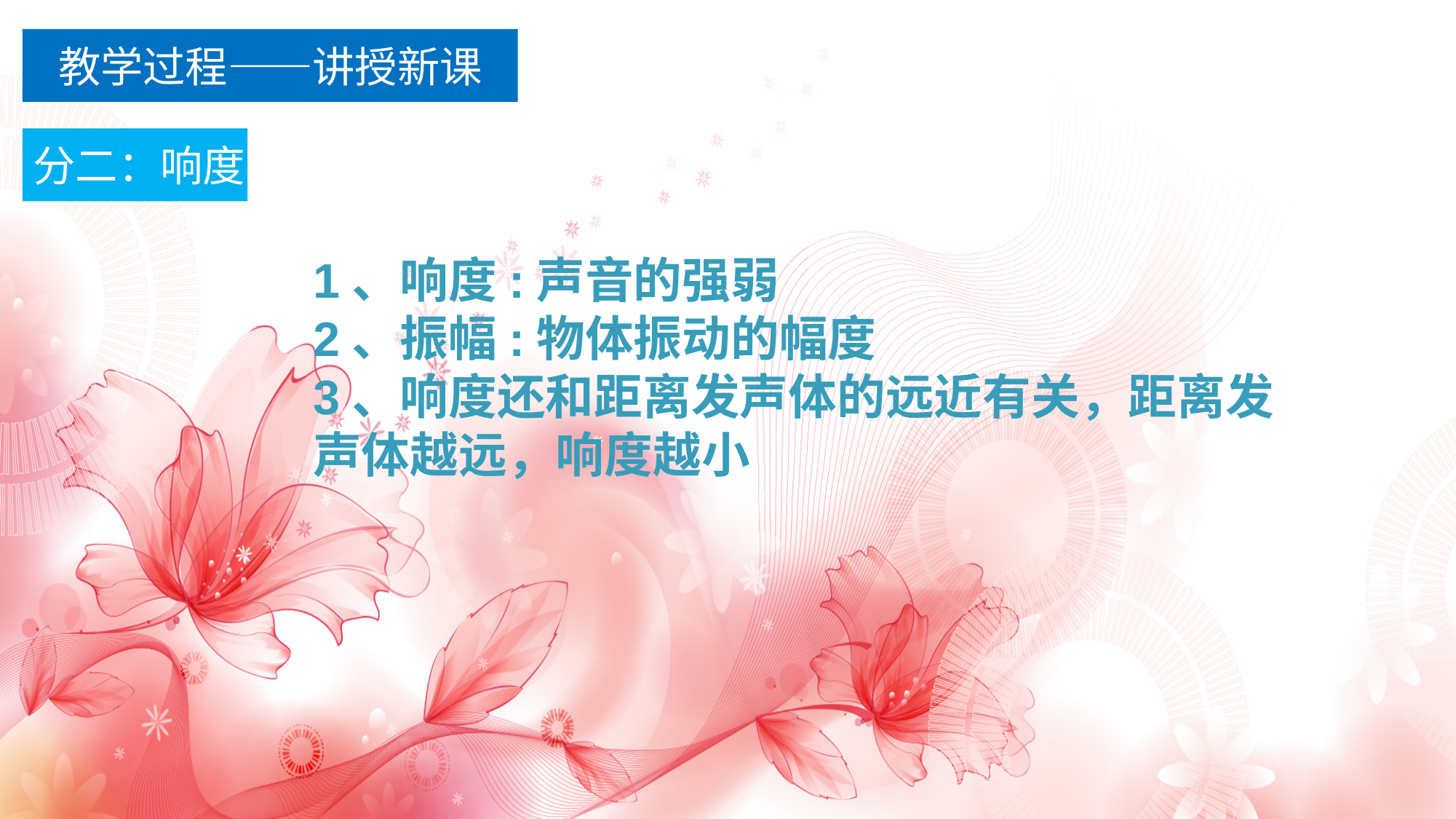

教学过程——讲授新课
分二：响度

1、响度:声音的强弱
2、振幅:物体振动的幅度
3、响度还和距离发声体的远近有关，距离发声体越远，响度越小